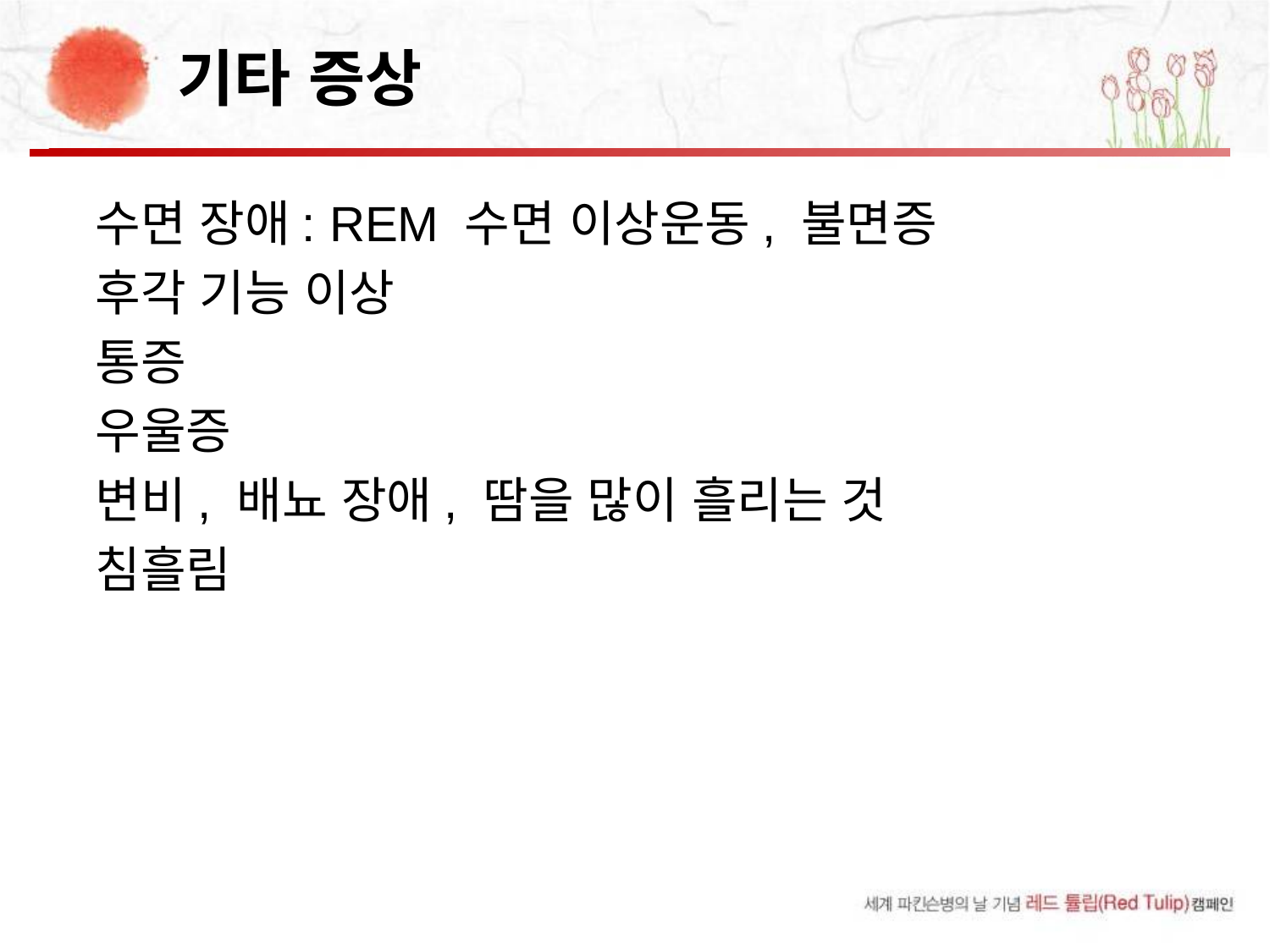

# 기타 증상
수면 장애: REM 수면 이상운동, 불면증
후각 기능 이상
통증
우울증
변비, 배뇨 장애, 땀을 많이 흘리는 것
침흘림